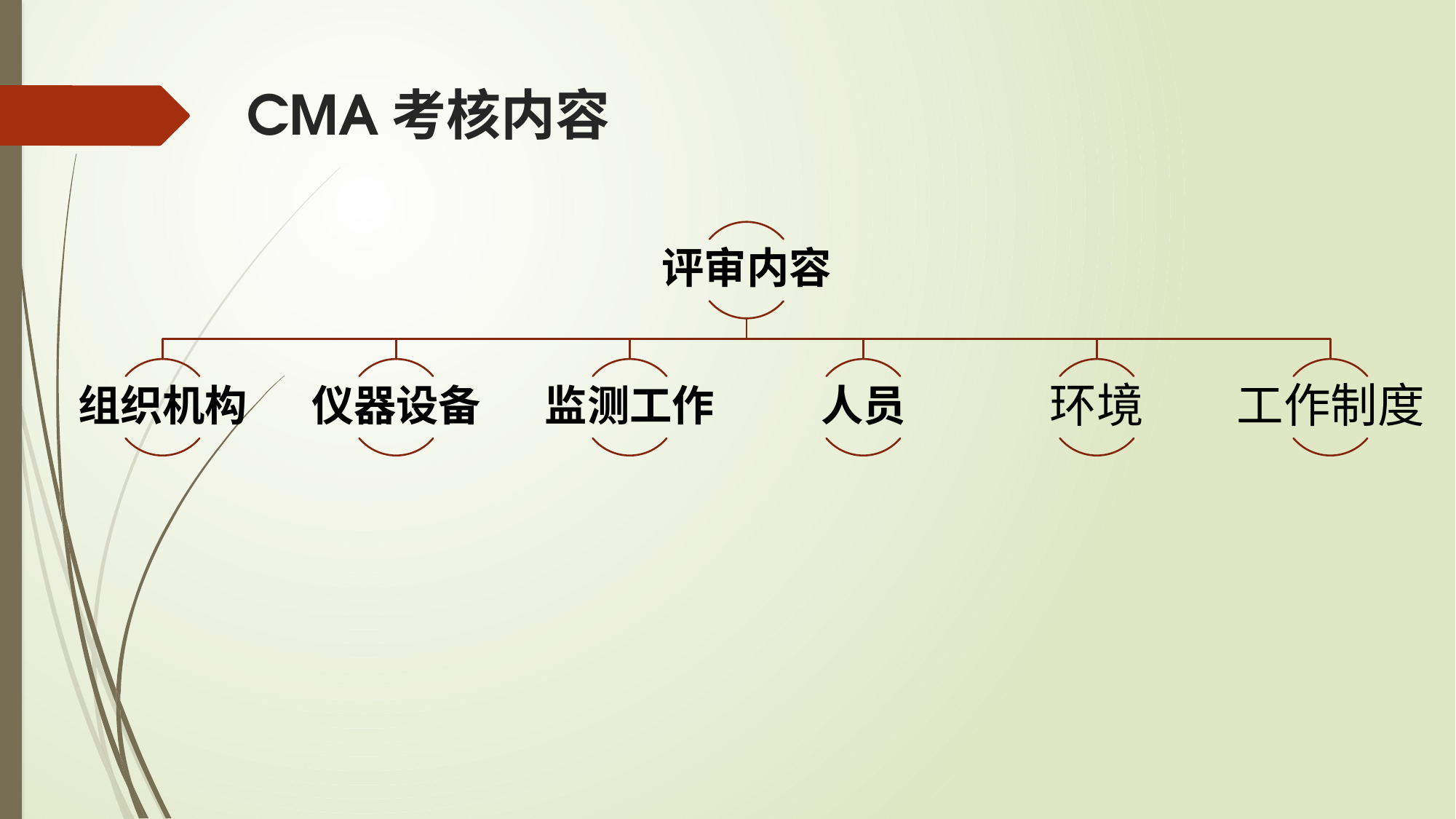

评审内容
组织机构
仪器设备
监测工作
人员
环境
工作制度
# CMA考核内容